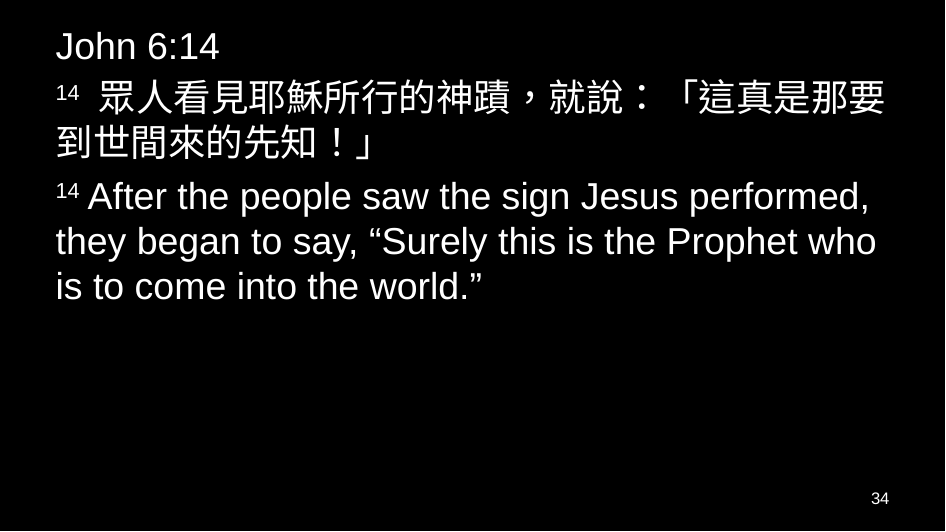

John 6:14
14 眾人看見耶穌所行的神蹟，就說：「這真是那要到世間來的先知！」
14 After the people saw the sign Jesus performed, they began to say, “Surely this is the Prophet who is to come into the world.”

34